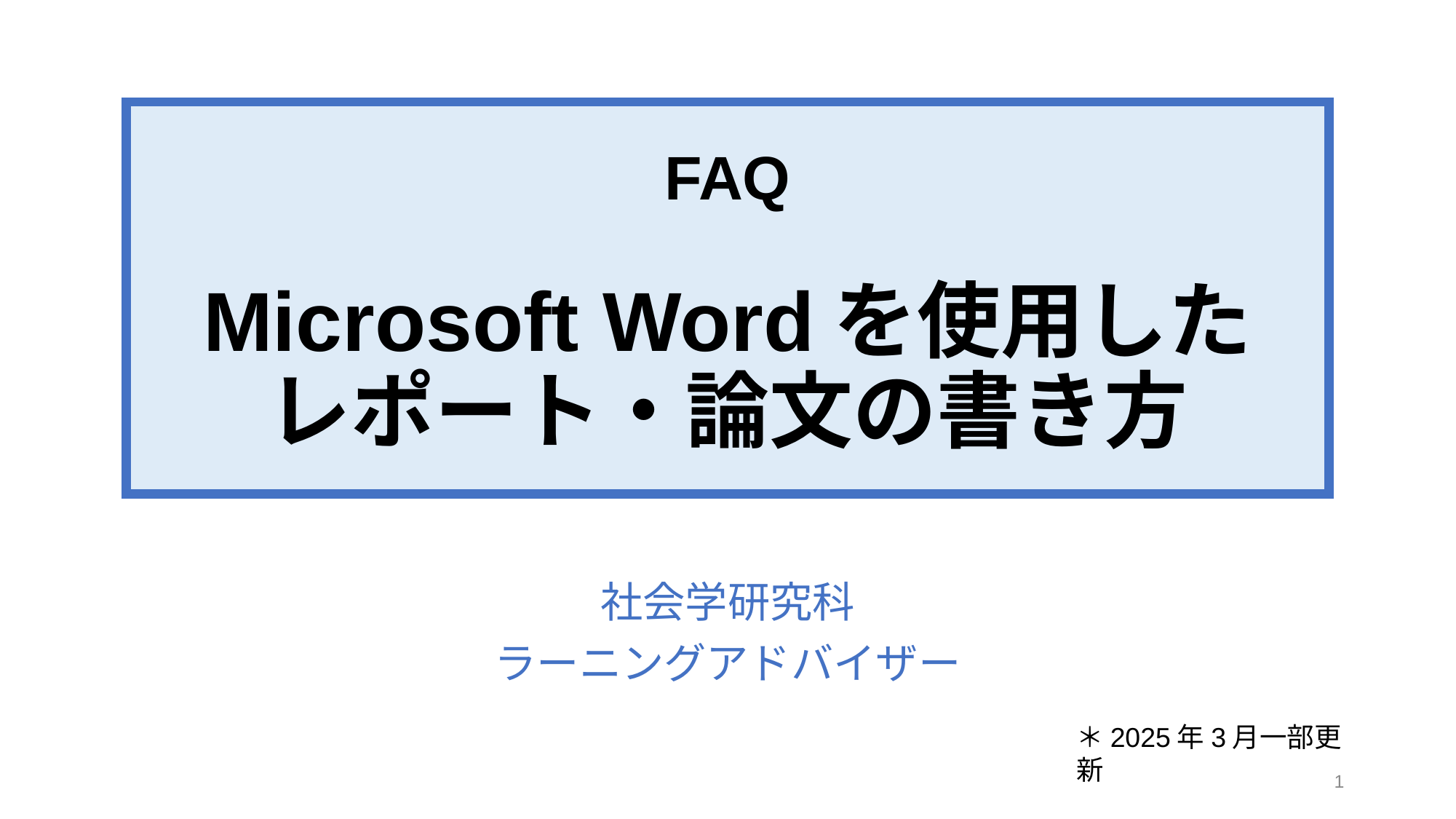

# FAQ Microsoft Wordを使用したレポート・論文の書き方

社会学研究科
ラーニングアドバイザー
＊2025年3月一部更新
1